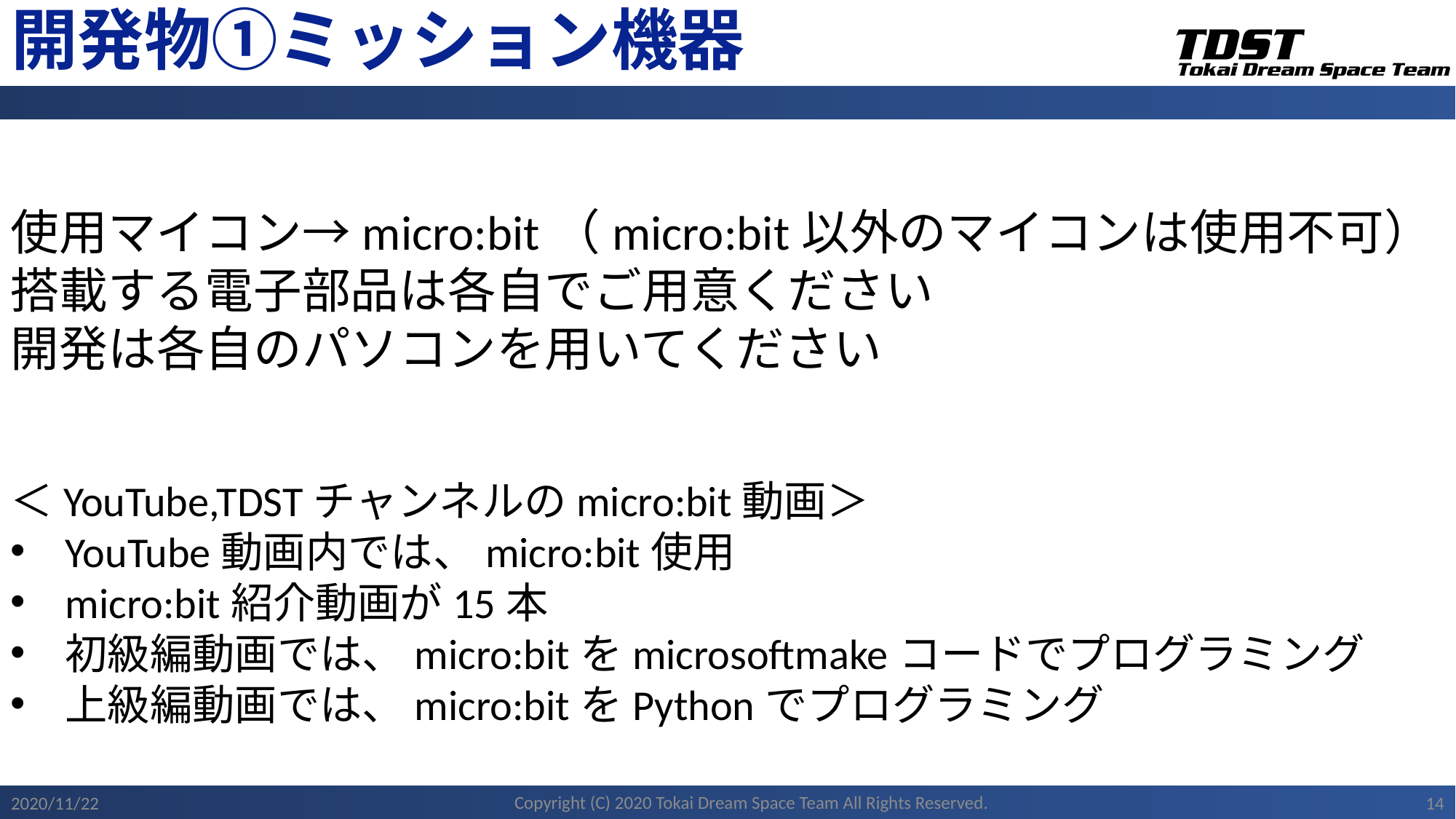

# 開発物①ミッション機器
使用マイコン→micro:bit（micro:bit以外のマイコンは使用不可）
搭載する電子部品は各自でご用意ください
開発は各自のパソコンを用いてください
＜YouTube,TDSTチャンネルのmicro:bit動画＞
YouTube動画内では、micro:bit使用
micro:bit紹介動画が15本
初級編動画では、micro:bitをmicrosoftmakeコードでプログラミング
上級編動画では、micro:bitをPythonでプログラミング
Copyright (C) 2020 Tokai Dream Space Team All Rights Reserved.
2020/11/22
14